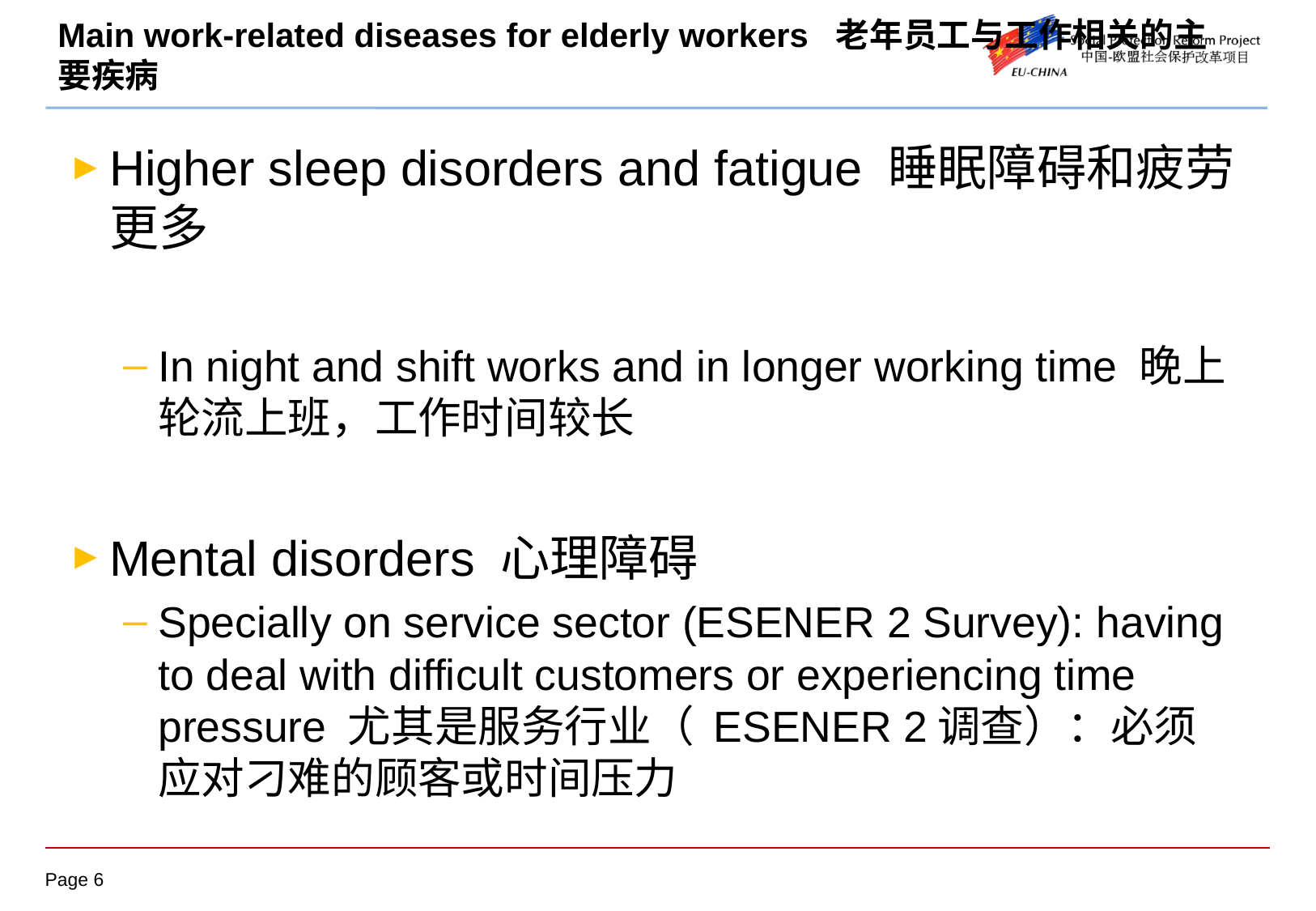

# Main work-related diseases for elderly workers  老年员工与工作相关的主要疾病
Higher sleep disorders and fatigue 睡眠障碍和疲劳更多

In night and shift works and in longer working time 晚上轮流上班，工作时间较长

Mental disorders 心理障碍
Specially on service sector (ESENER 2 Survey): having to deal with difficult customers or experiencing time pressure 尤其是服务行业（ ESENER 2调查）：必须应对刁难的顾客或时间压力